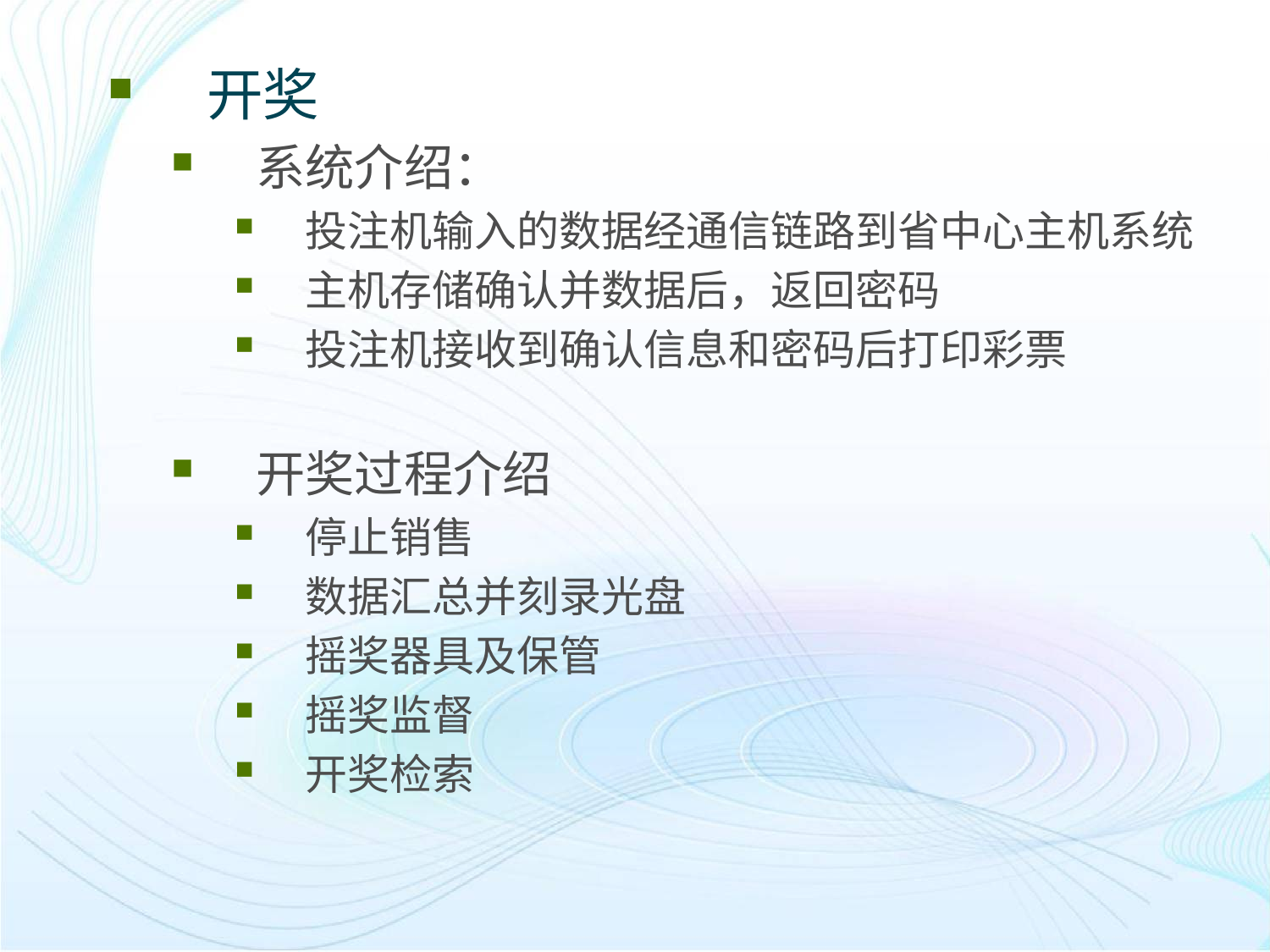

开奖
系统介绍：
投注机输入的数据经通信链路到省中心主机系统
主机存储确认并数据后，返回密码
投注机接收到确认信息和密码后打印彩票

开奖过程介绍
停止销售
数据汇总并刻录光盘
摇奖器具及保管
摇奖监督
开奖检索